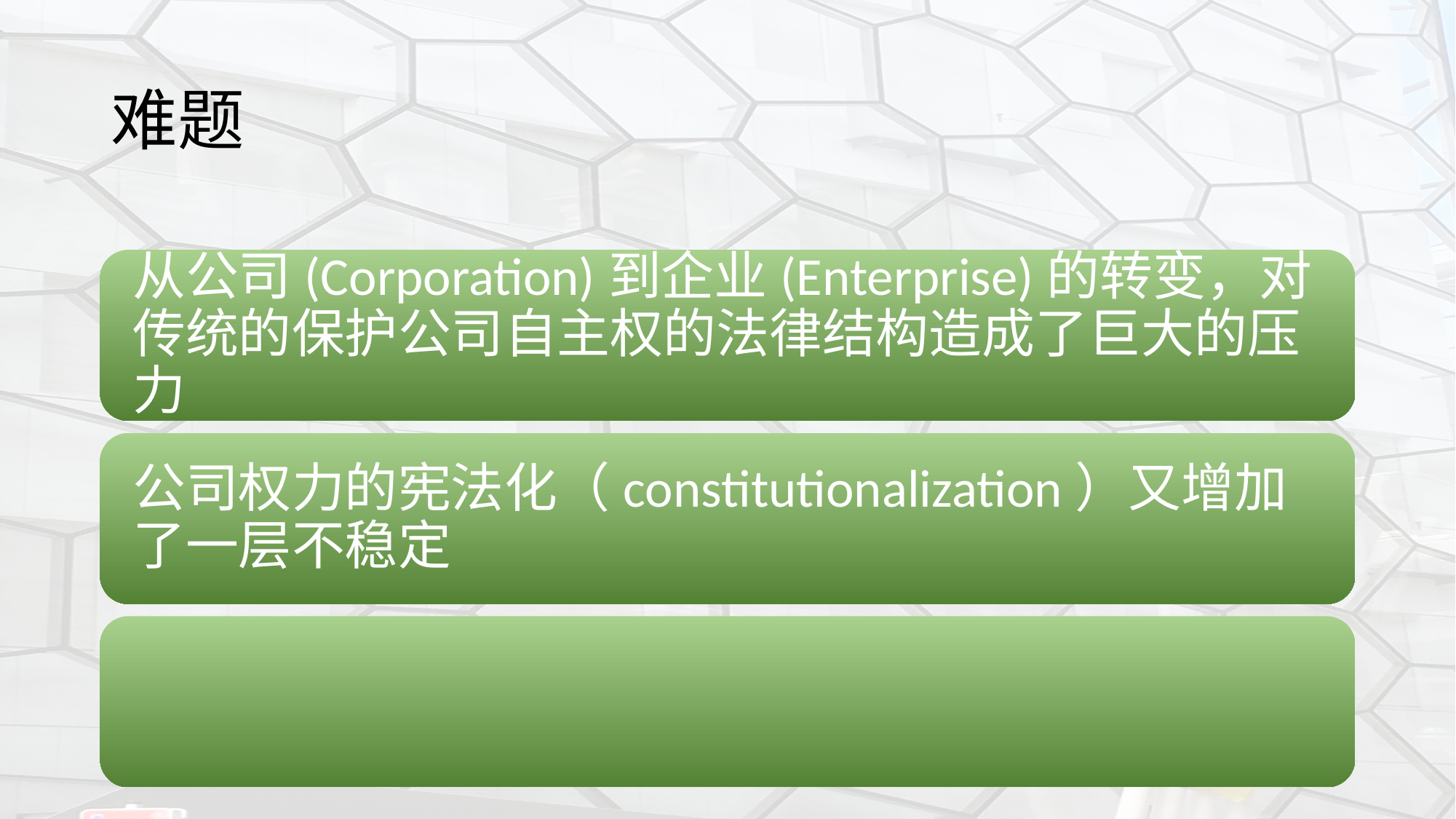

# 难题
从公司(Corporation)到企业(Enterprise)的转变，对传统的保护公司自主权的法律结构造成了巨大的压力
公司权力的宪法化（constitutionalization）又增加了一层不稳定